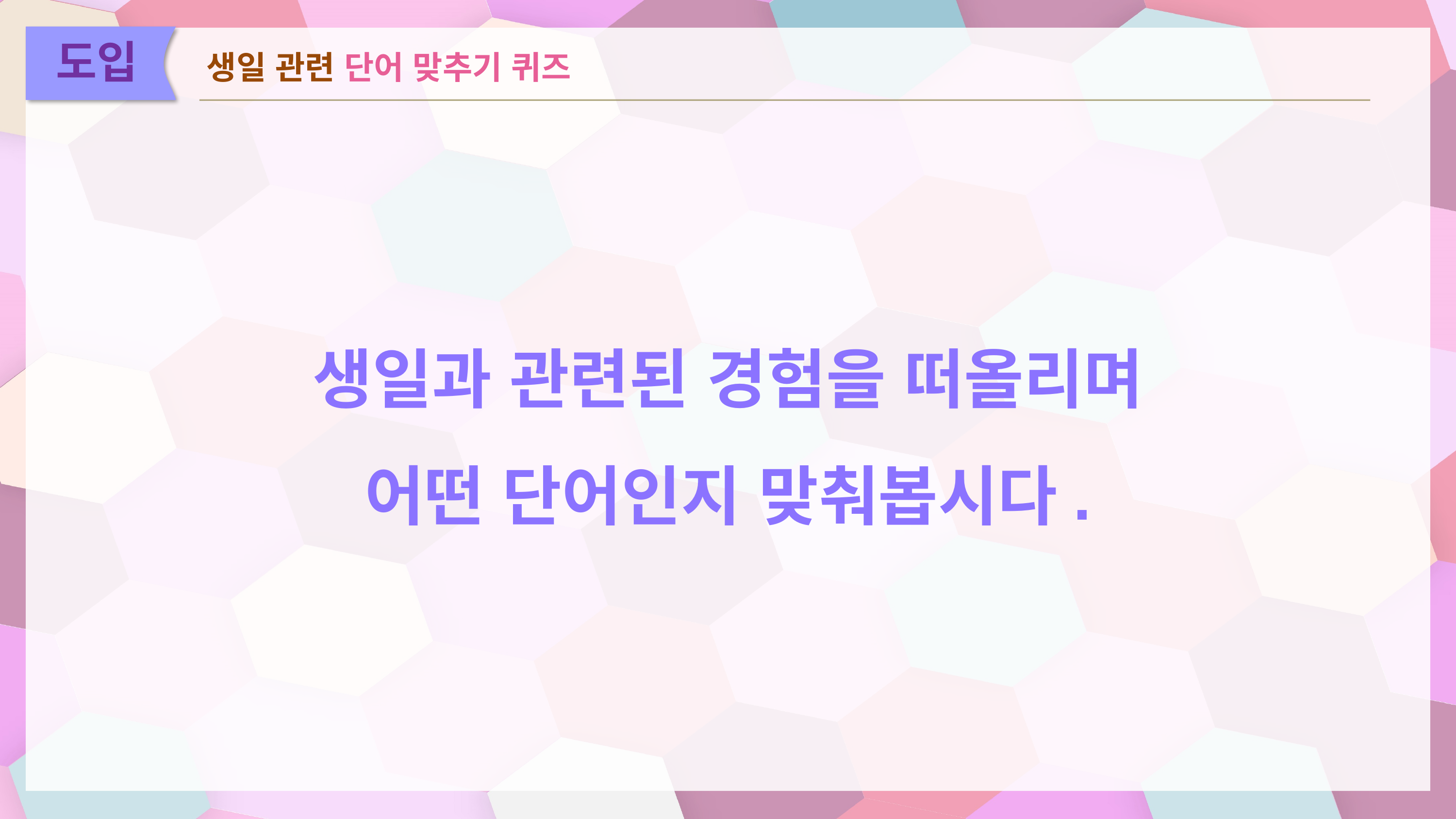

생일 관련 단어 맞추기 퀴즈
도입
생일과 관련된 경험을 떠올리며
어떤 단어인지 맞춰봅시다.